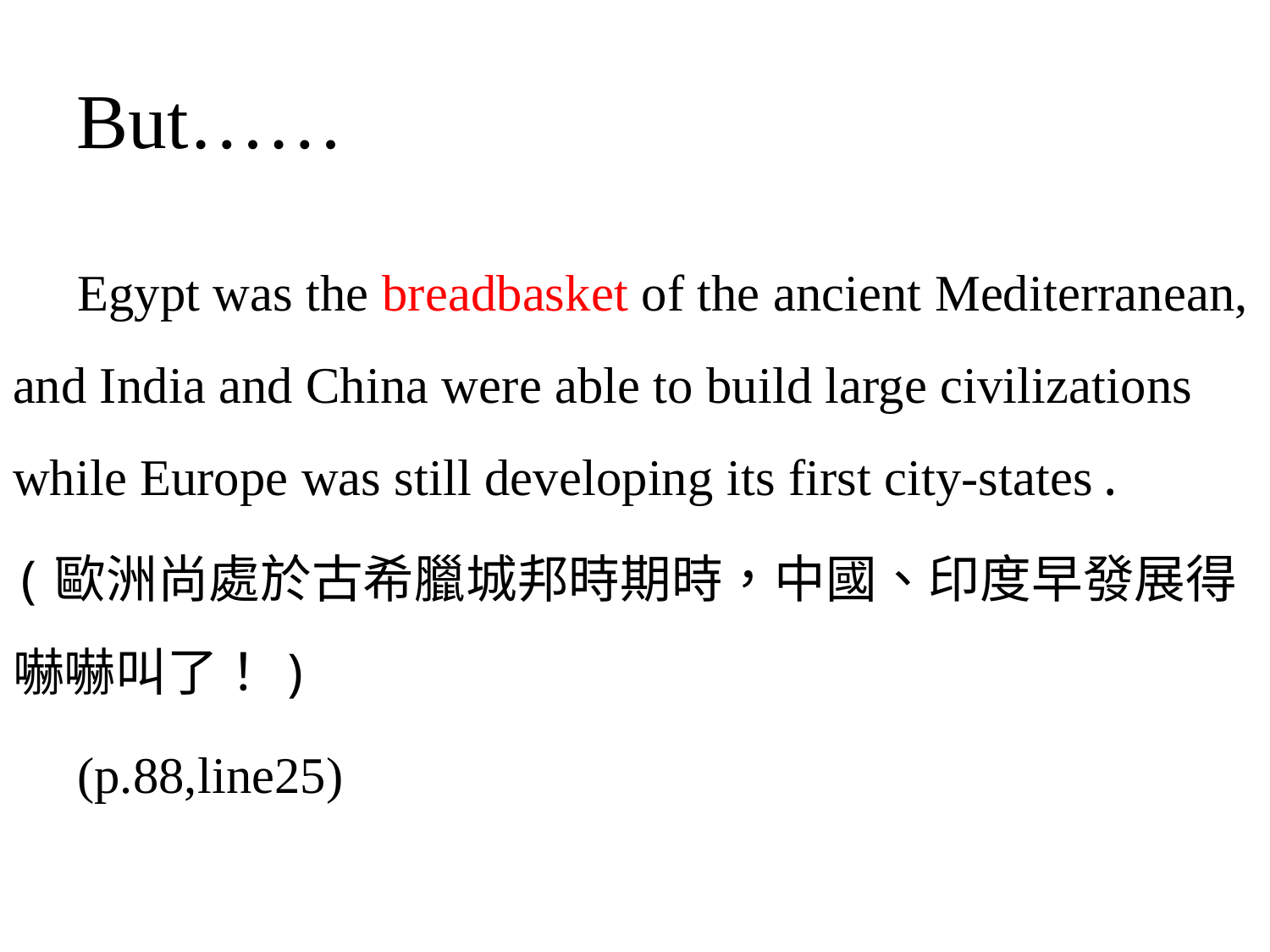

# But……
     Egypt was the breadbasket of the ancient Mediterranean, and India and China were able to build large civilizations while Europe was still developing its first city-states.
(歐洲尚處於古希臘城邦時期時，中國、印度早發展得嚇嚇叫了！)
     (p.88,line25)